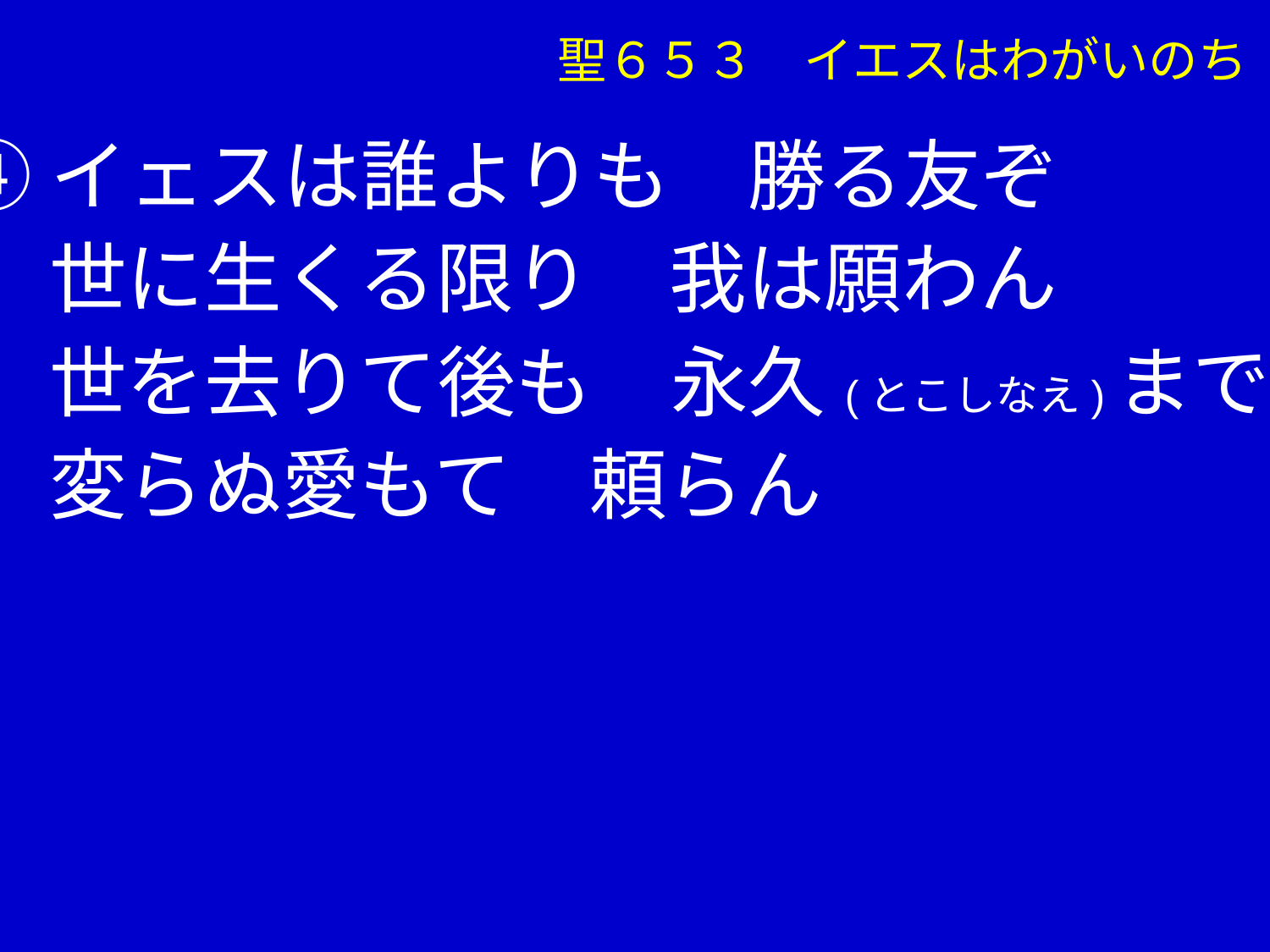

聖６５３　イエスはわがいのち
④イェスは誰よりも　勝る友ぞ
　 世に生くる限り　我は願わん
　 世を去りて後も　永久(とこしなえ)までも
　 変らぬ愛もて　頼らん